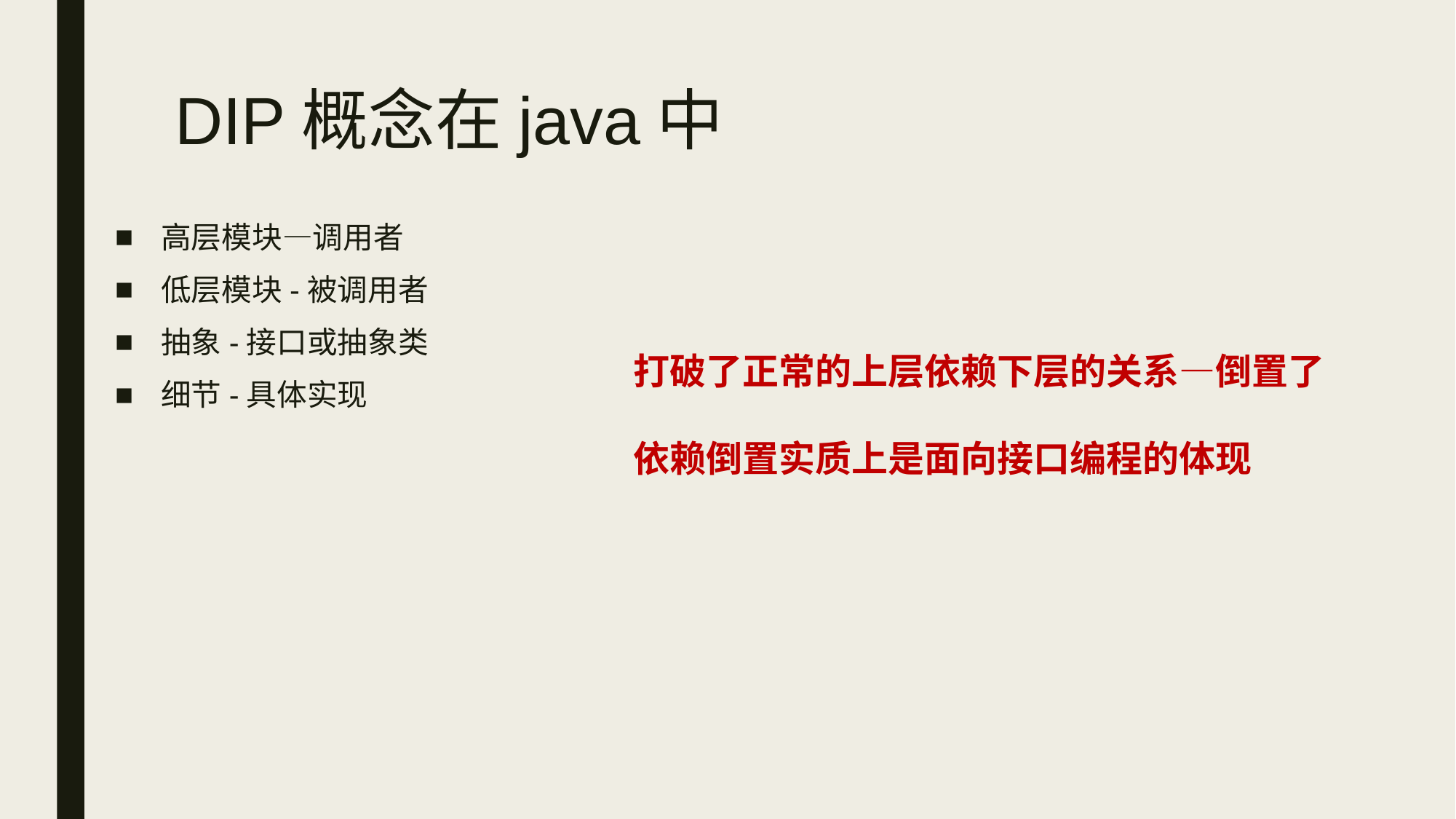

# DIP概念在java中
高层模块—调用者
低层模块-被调用者
抽象-接口或抽象类
细节-具体实现
打破了正常的上层依赖下层的关系—倒置了

依赖倒置实质上是面向接口编程的体现